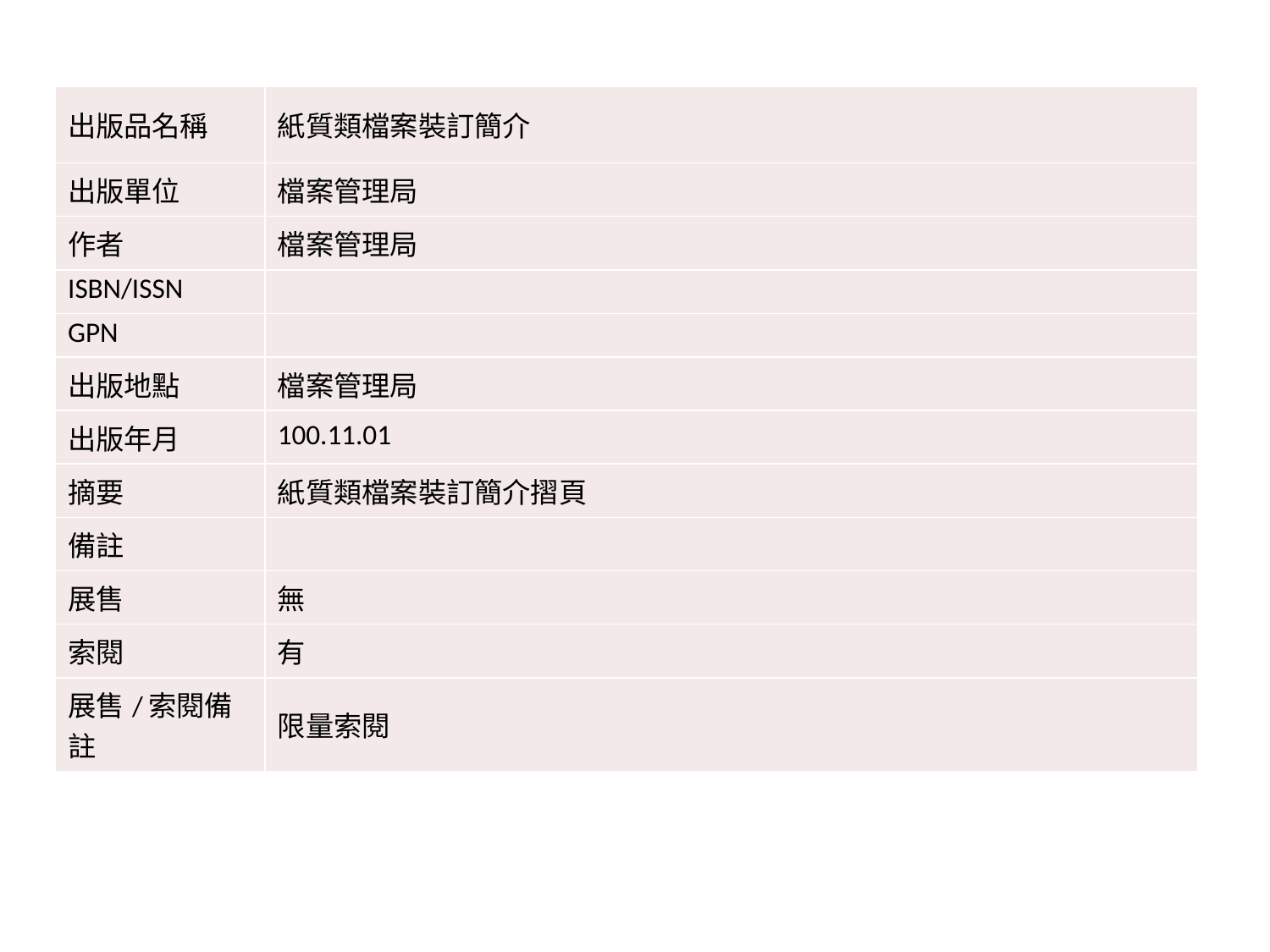

| 出版品名稱 | 紙質類檔案裝訂簡介 |
| --- | --- |
| 出版單位 | 檔案管理局 |
| 作者 | 檔案管理局 |
| ISBN/ISSN |  |
| GPN |  |
| 出版地點 | 檔案管理局 |
| 出版年月 | 100.11.01 |
| 摘要 | 紙質類檔案裝訂簡介摺頁 |
| 備註 |  |
| 展售 | 無 |
| 索閱 | 有 |
| 展售/索閱備註 | 限量索閱 |